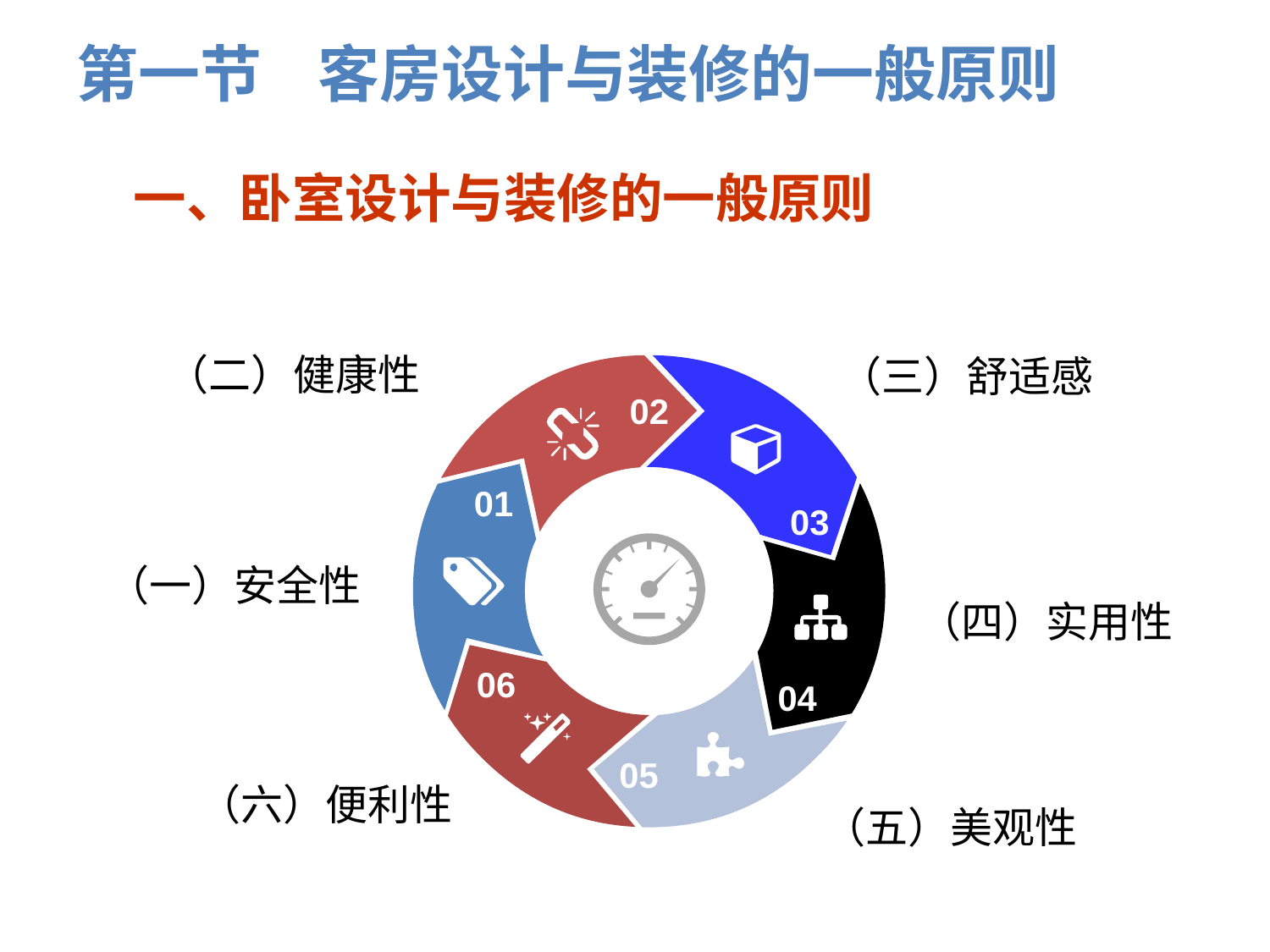

第一节    客房设计与装修的一般原则
一、卧室设计与装修的一般原则
（二）健康性
（三）舒适感

02

01

03

（一）安全性

（四）实用性

06
04

05
（六）便利性
（五）美观性